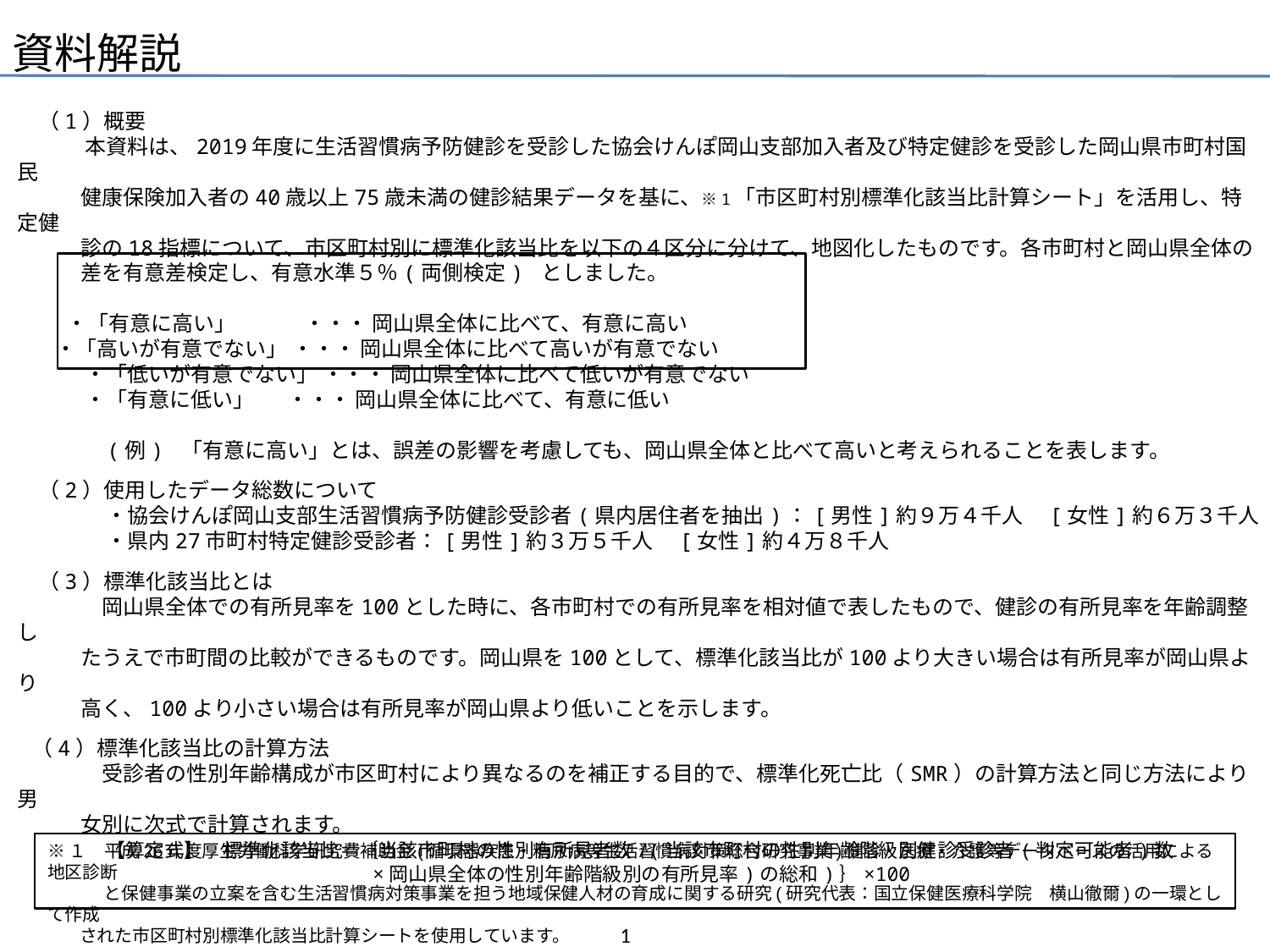

資料解説

　（1）概要
　　　 本資料は、2019年度に生活習慣病予防健診を受診した協会けんぽ岡山支部加入者及び特定健診を受診した岡山県市町村国民
　　　健康保険加入者の40歳以上75歳未満の健診結果データを基に、※1「市区町村別標準化該当比計算シート」を活用し、特定健
　　　診の18指標について、市区町村別に標準化該当比を以下の４区分に分けて、地図化したものです。各市町村と岡山県全体の
　　　差を有意差検定し、有意水準５％(両側検定) としました。

    　 ・「有意に高い」　　　 ・・・ 岡山県全体に比べて、有意に高い
       ・「高いが有意でない」 ・・・ 岡山県全体に比べて高いが有意でない
　　　 ・「低いが有意でない」 ・・・ 岡山県全体に比べて低いが有意でない
　　　 ・「有意に低い」       ・・・ 岡山県全体に比べて、有意に低い

　　　　(例) 「有意に高い」とは、誤差の影響を考慮しても、岡山県全体と比べて高いと考えられることを表します。

　（2）使用したデータ総数について
　　　　 ・協会けんぽ岡山支部生活習慣病予防健診受診者(県内居住者を抽出)：[男性]約９万４千人　[女性]約６万３千人
　　　　 ・県内27市町村特定健診受診者：[男性]約３万５千人　[女性]約４万８千人

　（3）標準化該当比とは
　　　　岡山県全体での有所見率を100とした時に、各市町村での有所見率を相対値で表したもので、健診の有所見率を年齢調整し
　　　たうえで市町間の比較ができるものです。岡山県を100として、標準化該当比が100より大きい場合は有所見率が岡山県より
　　　高く、100より小さい場合は有所見率が岡山県より低いことを示します。

  （4）標準化該当比の計算方法
　　　　受診者の性別年齢構成が市区町村により異なるのを補正する目的で、標準化死亡比（SMR）の計算方法と同じ方法により男
　　　女別に次式で計算されます。
　　　　 【算定式】　標準化該当比＝｛当該市町村の性別有所見者数/(当該市町村の性別年齢階級別健診受診者(判定可能者)数
　　　　　　　　　　　　　　　　　　×岡山県全体の性別年齢階級別の有所見率)の総和)｝×100

※１　平成26年度厚生労働科学研究費補助金(循環器疾患・糖尿病等生活習慣病対策総合研究事業)健診・医療・介護等データベースの活用による地区診断
　　　 と保健事業の立案を含む生活習慣病対策事業を担う地域保健人材の育成に関する研究(研究代表：国立保健医療科学院　横山徹爾)の一環として作成
       された市区町村別標準化該当比計算シートを使用しています。

1